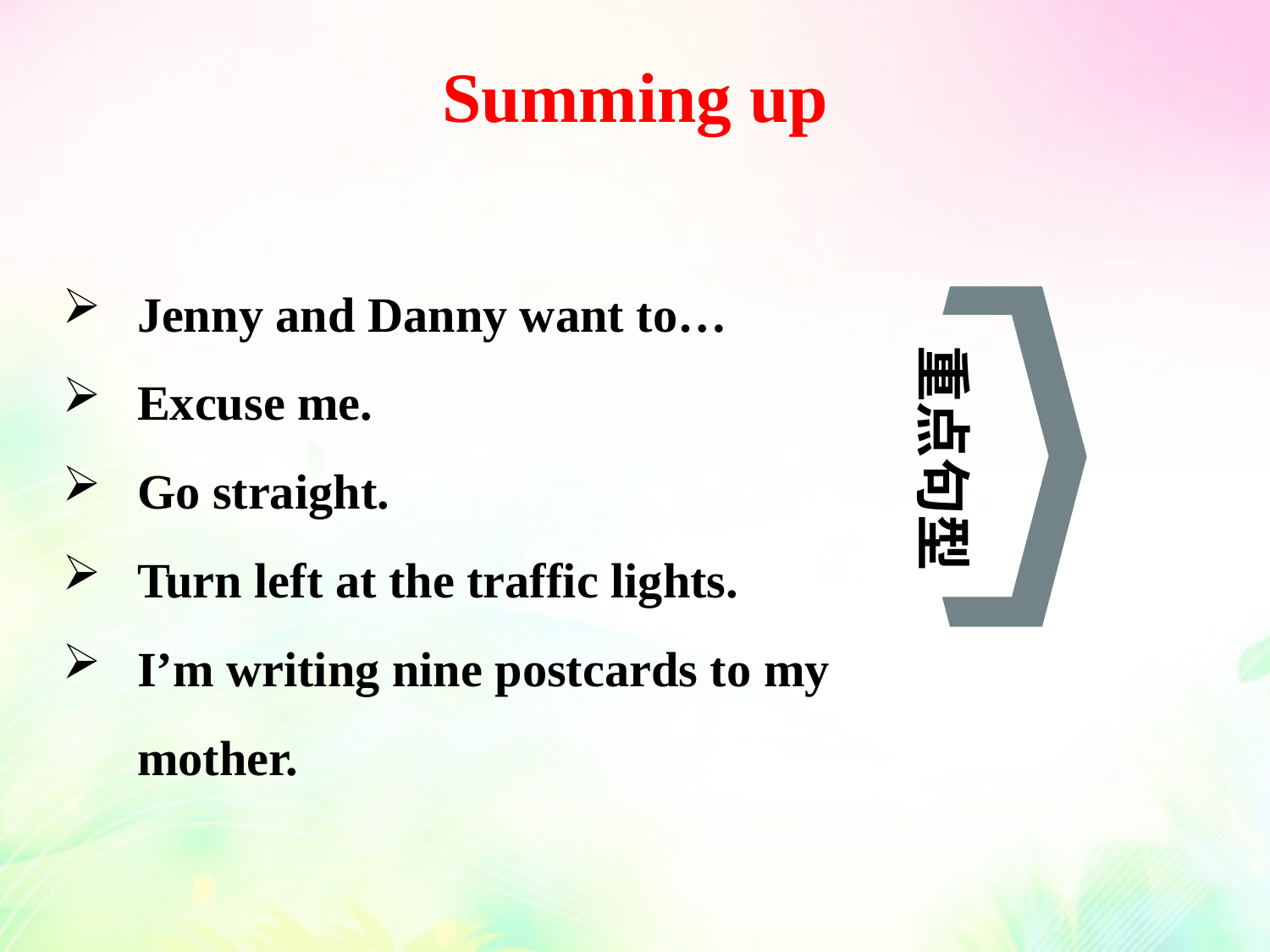

Summing up
Jenny and Danny want to…
Excuse me.
Go straight.
Turn left at the traffic lights.
I’m writing nine postcards to my mother.

重点句型

02